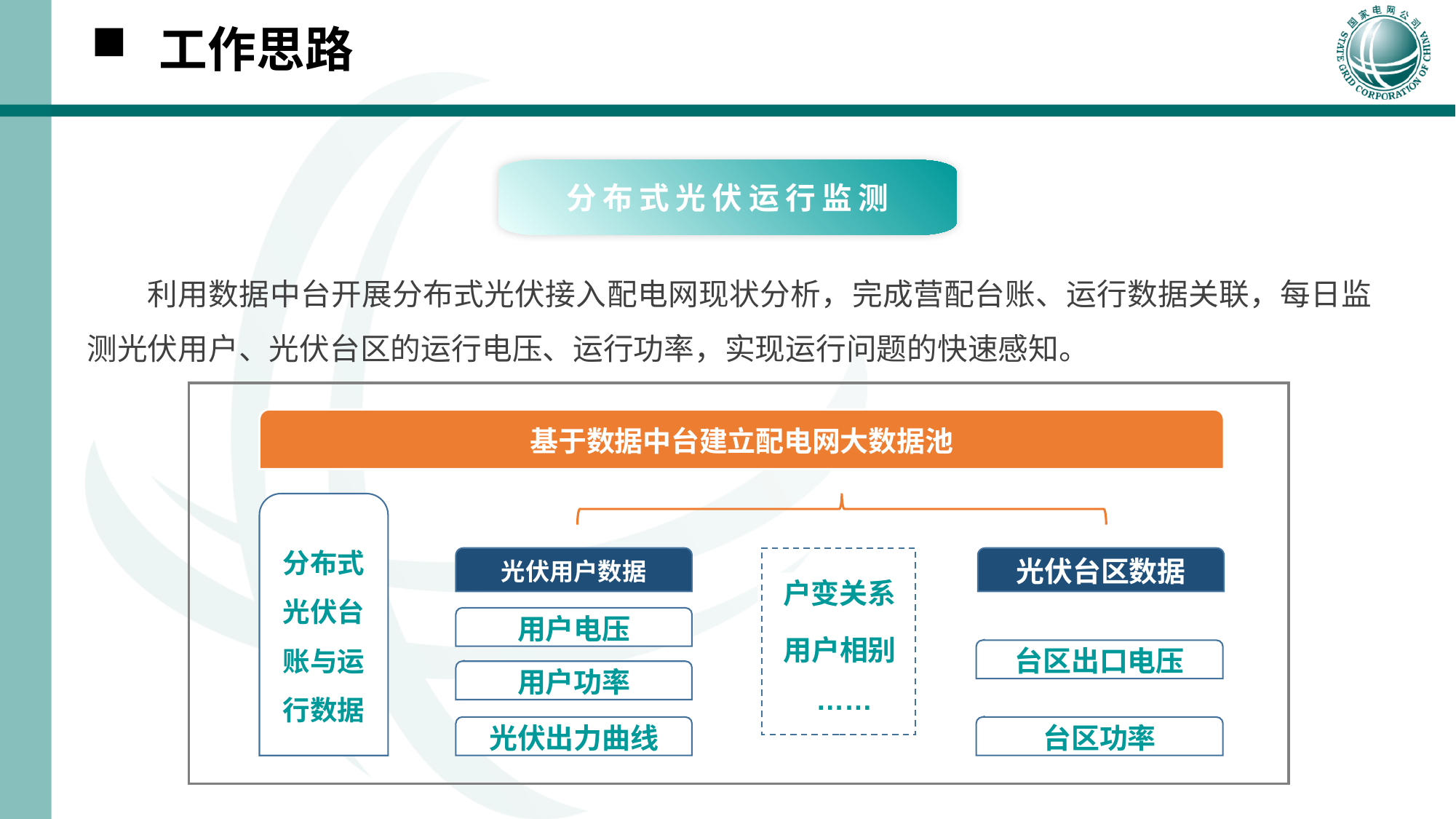

工作思路
分布式光伏运行监测

利用数据中台开展分布式光伏接入配电网现状分析，完成营配台账、运行数据关联，每日监测光伏用户、光伏台区的运行电压、运行功率，实现运行问题的快速感知。

基于数据中台建立配电网大数据池
PMS系统
分布式光伏台账与运行数据
光伏用户数据

光伏台区数据
户变关系
用户电压
用户相别
台区出口电压
用户功率
……
光伏出力曲线
台区功率